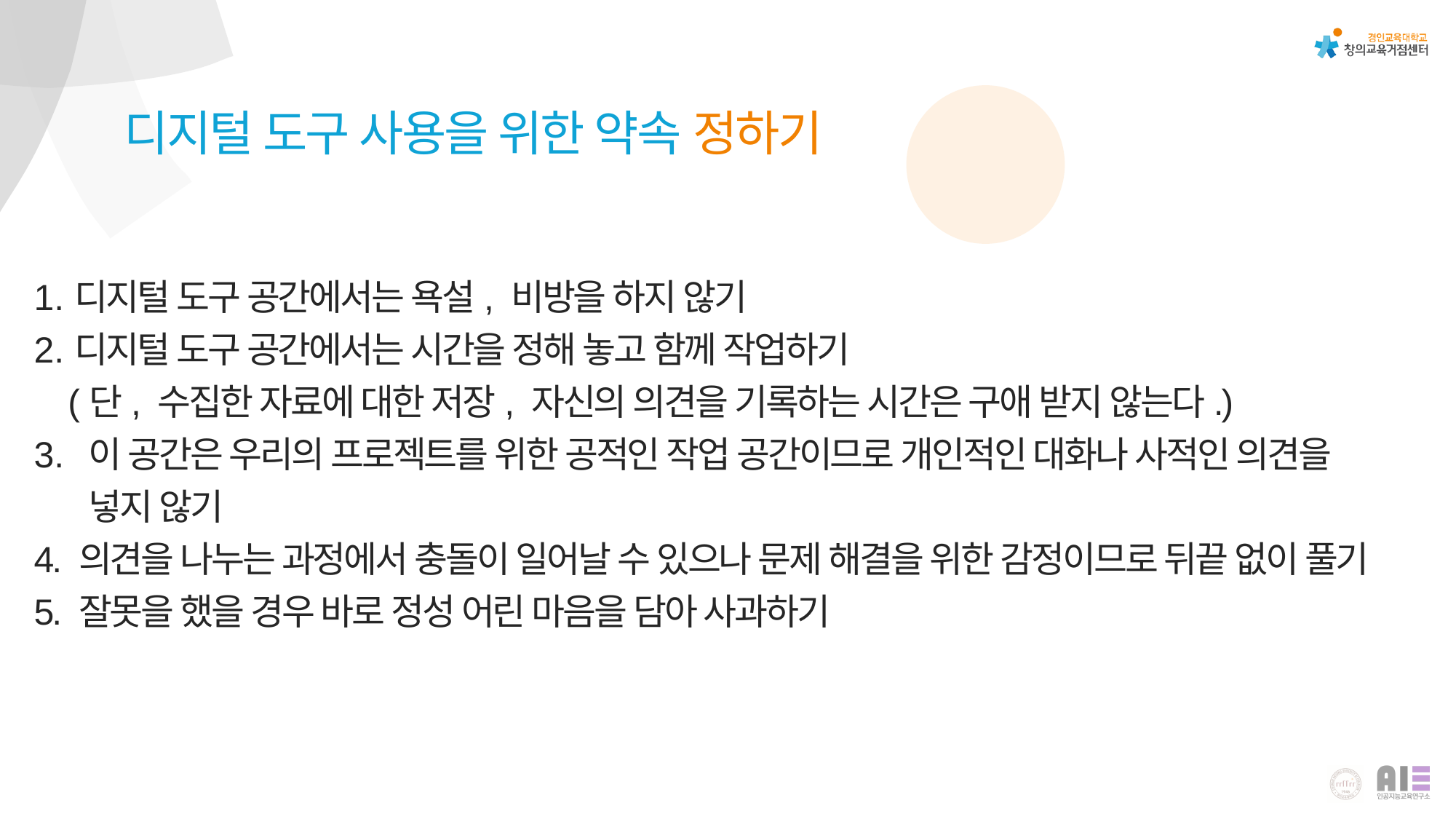

디지털 도구 사용을 위한 약속 정하기
디지털 도구 공간에서는 욕설, 비방을 하지 않기
디지털 도구 공간에서는 시간을 정해 놓고 함께 작업하기
    (단, 수집한 자료에 대한 저장, 자신의 의견을 기록하는 시간은 구애 받지 않는다.)
이 공간은 우리의 프로젝트를 위한 공적인 작업 공간이므로 개인적인 대화나 사적인 의견을        넣지 않기
4. 의견을 나누는 과정에서 충돌이 일어날 수 있으나 문제 해결을 위한 감정이므로 뒤끝 없이 풀기
5. 잘못을 했을 경우 바로 정성 어린 마음을 담아 사과하기